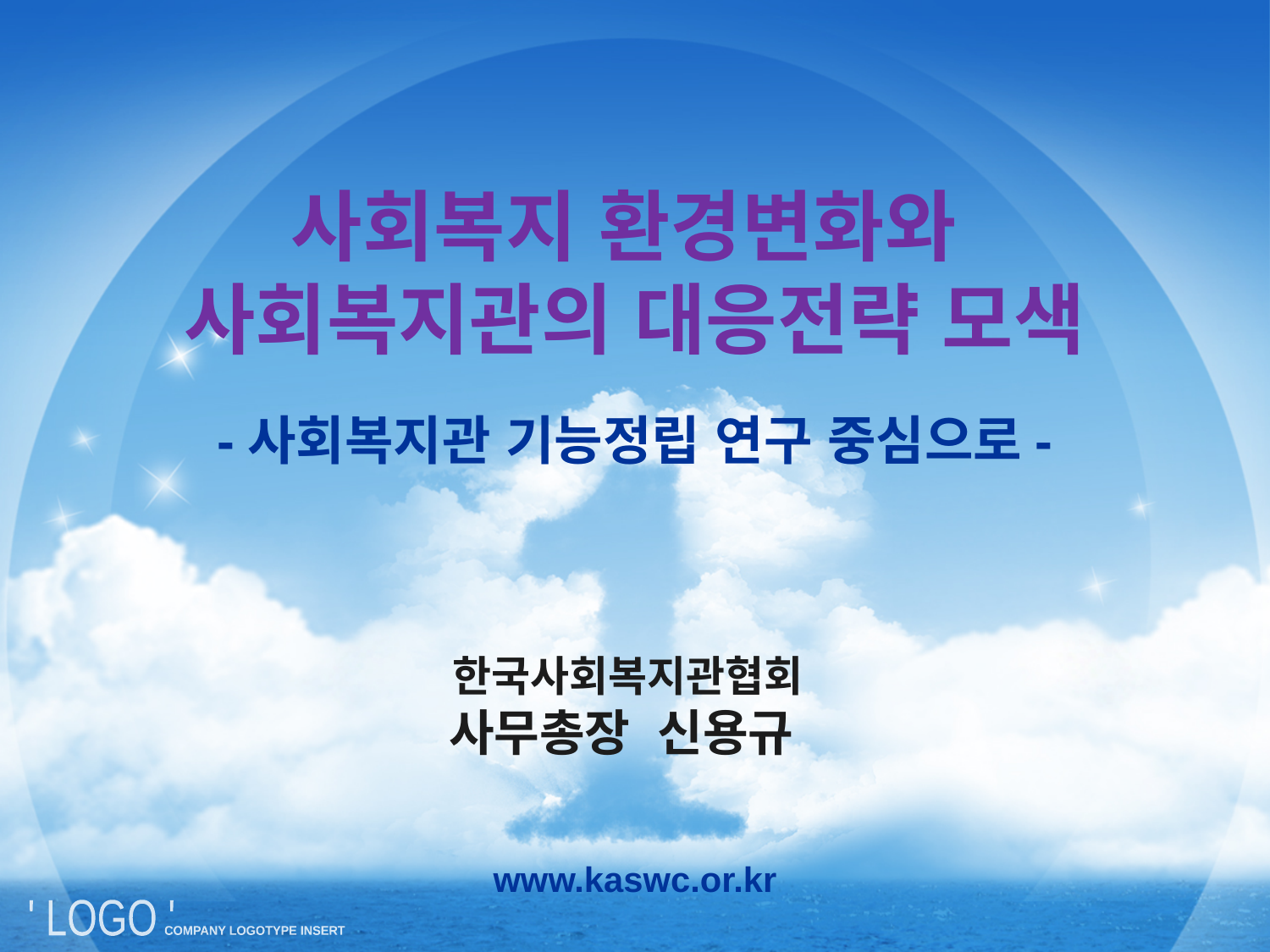

# 사회복지 환경변화와 사회복지관의 대응전략 모색

-사회복지관 기능정립 연구 중심으로-
한국사회복지관협회
사무총장  신용규
www.kaswc.or.kr